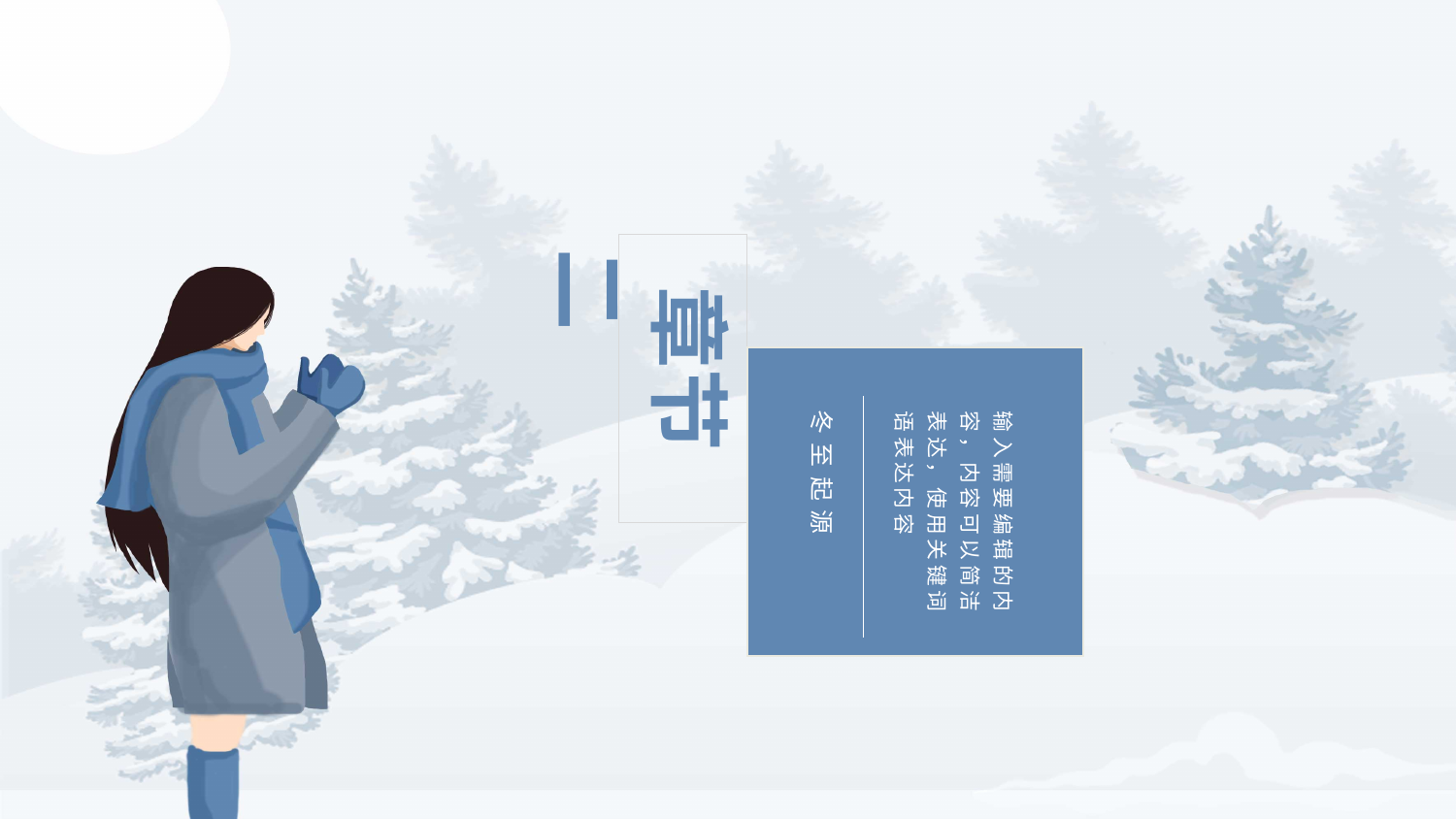

章节二

冬至起源
输入需要编辑的内容，内容可以简洁表达，使用关键词语表达内容